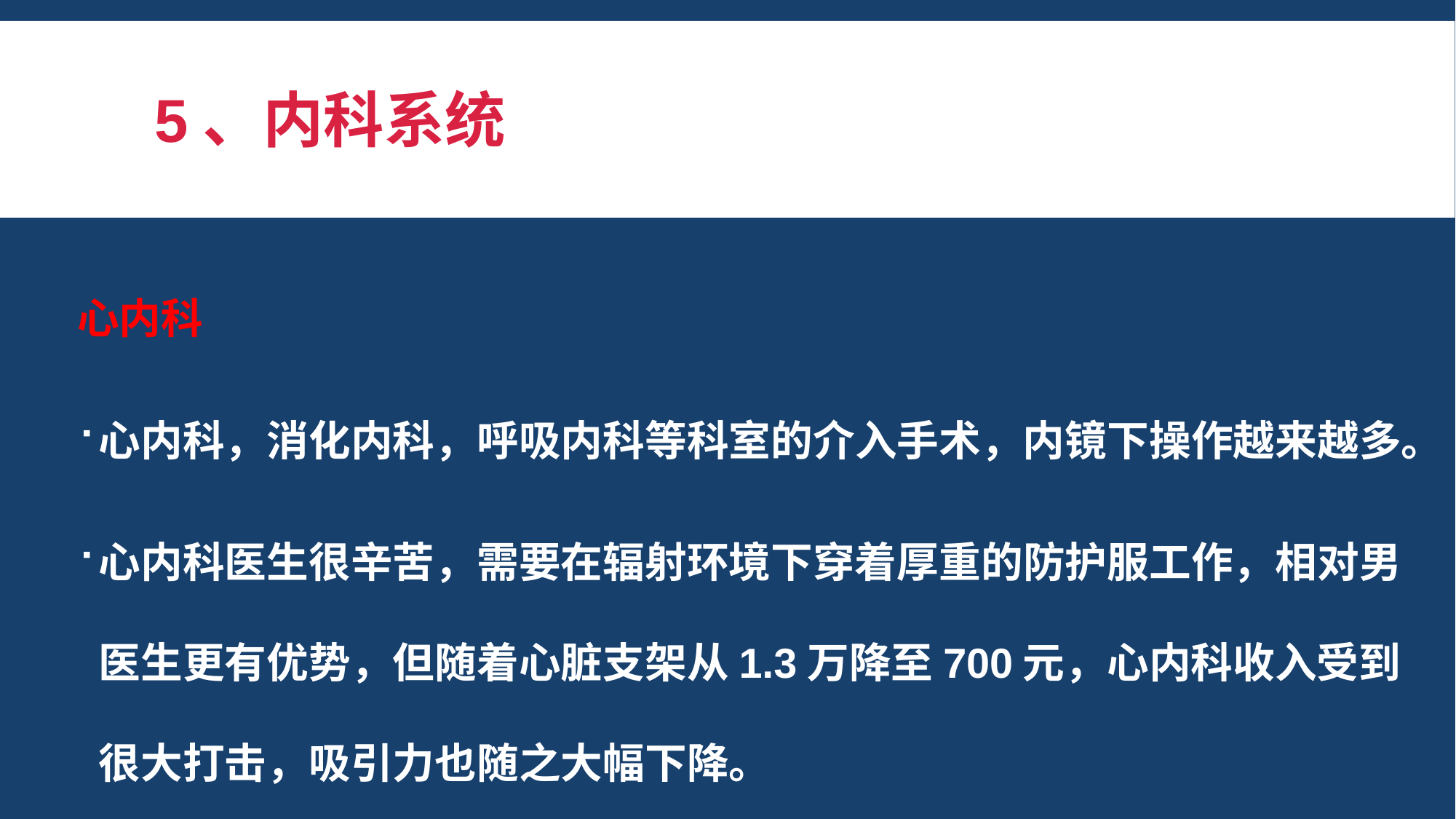

# 5、内科系统
心内科
心内科，消化内科，呼吸内科等科室的介入手术，内镜下操作越来越多。
心内科医生很辛苦，需要在辐射环境下穿着厚重的防护服工作，相对男医生更有优势，但随着心脏支架从1.3万降至700元，心内科收入受到很大打击，吸引力也随之大幅下降。